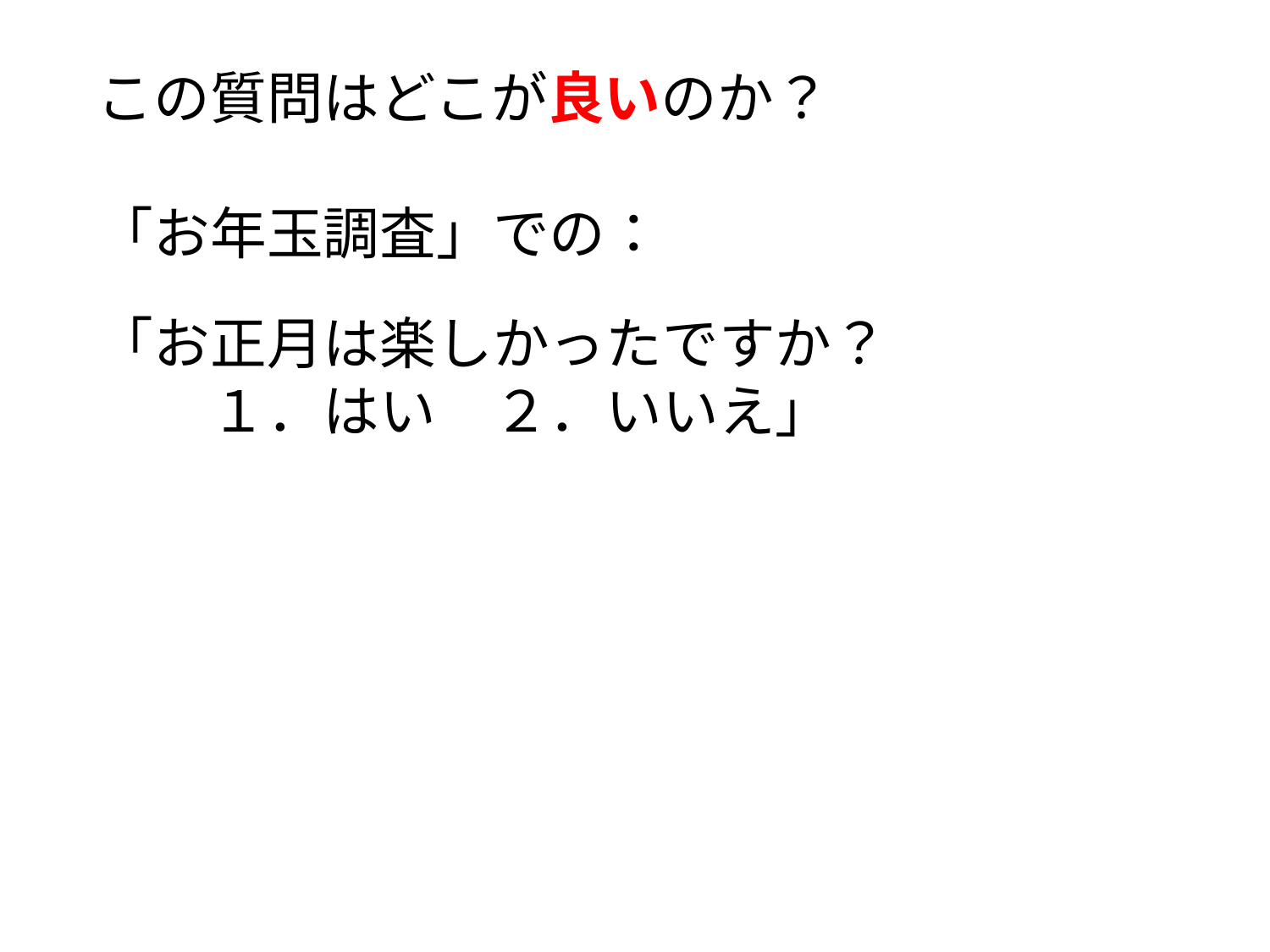

この質問はどこが良いのか？

「お年玉調査」での：

「お正月は楽しかったですか？
　　１．はい　２．いいえ」